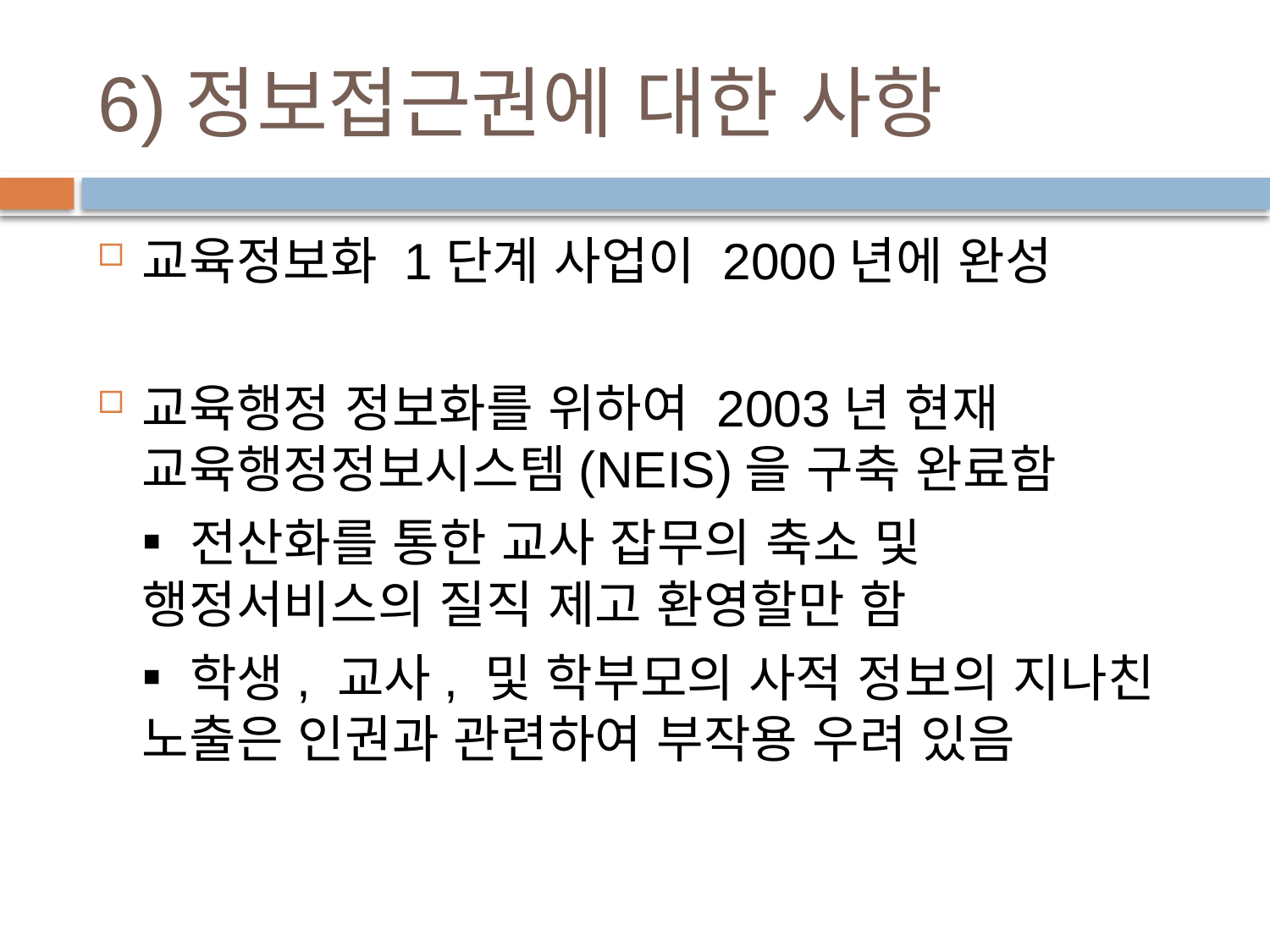

# 6)정보접근권에 대한 사항
교육정보화 1단계 사업이 2000년에 완성

교육행정 정보화를 위하여 2003년 현재 교육행정정보시스템(NEIS)을 구축 완료함
  ▪전산화를 통한 교사 잡무의 축소 및 행정서비스의 질직 제고 환영할만 함
  ▪학생, 교사, 및 학부모의 사적 정보의 지나친 노출은 인권과 관련하여 부작용 우려 있음